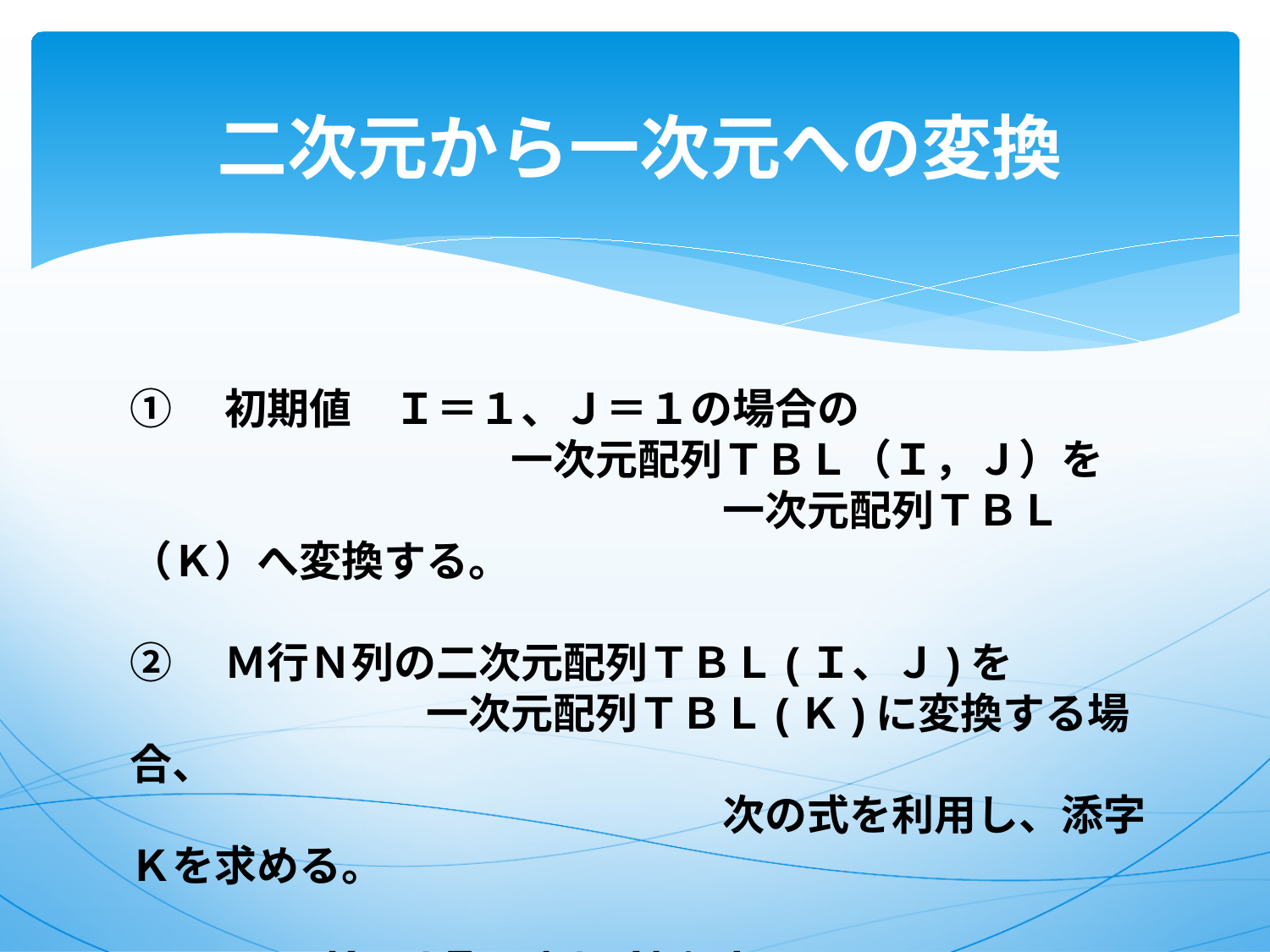

# 二次元から一次元への変換
①　初期値　Ｉ＝１、Ｊ＝１の場合の
　　　　　　　　　一次元配列ＴＢＬ（Ｉ，Ｊ）を
　　　　　　　　　　　　　　一次元配列ＴＢＬ（Ｋ）へ変換する。

②　Ｍ行Ｎ列の二次元配列ＴＢＬ(Ｉ、Ｊ)を
　　　　　　　一次元配列ＴＢＬ(Ｋ)に変換する場合、
　　　　　　　　　　　　　　次の式を利用し、添字Ｋを求める。

Ｋ＝(Ｉ－１)×Ｎ＋Ｊ